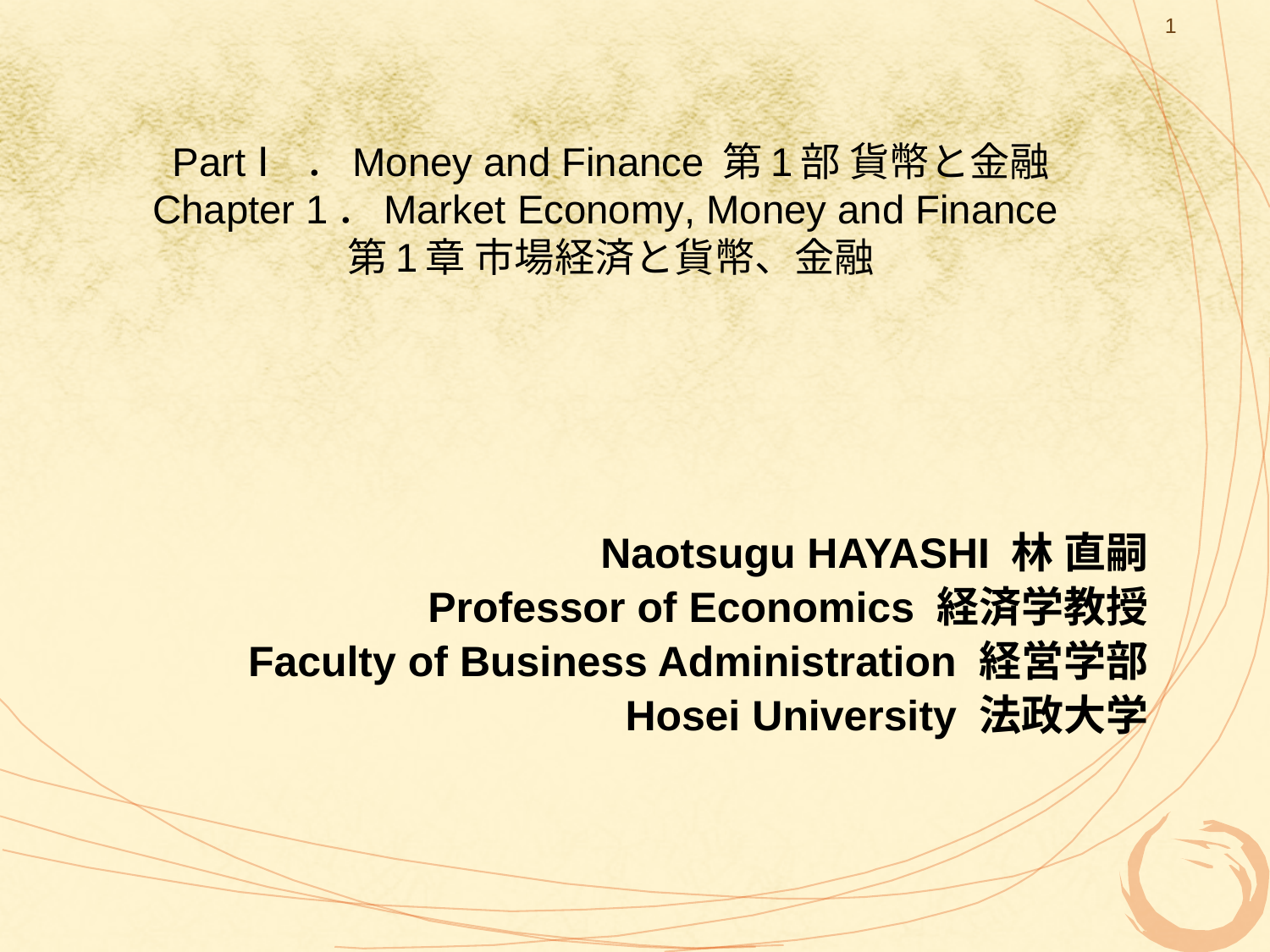

1
# Part Ⅰ．Money and Finance 第1部 貨幣と金融 Chapter 1．Market Economy, Money and Finance 第1章 市場経済と貨幣、金融
Naotsugu HAYASHI 林 直嗣
Professor of Economics 経済学教授
Faculty of Business Administration 経営学部
Hosei University 法政大学